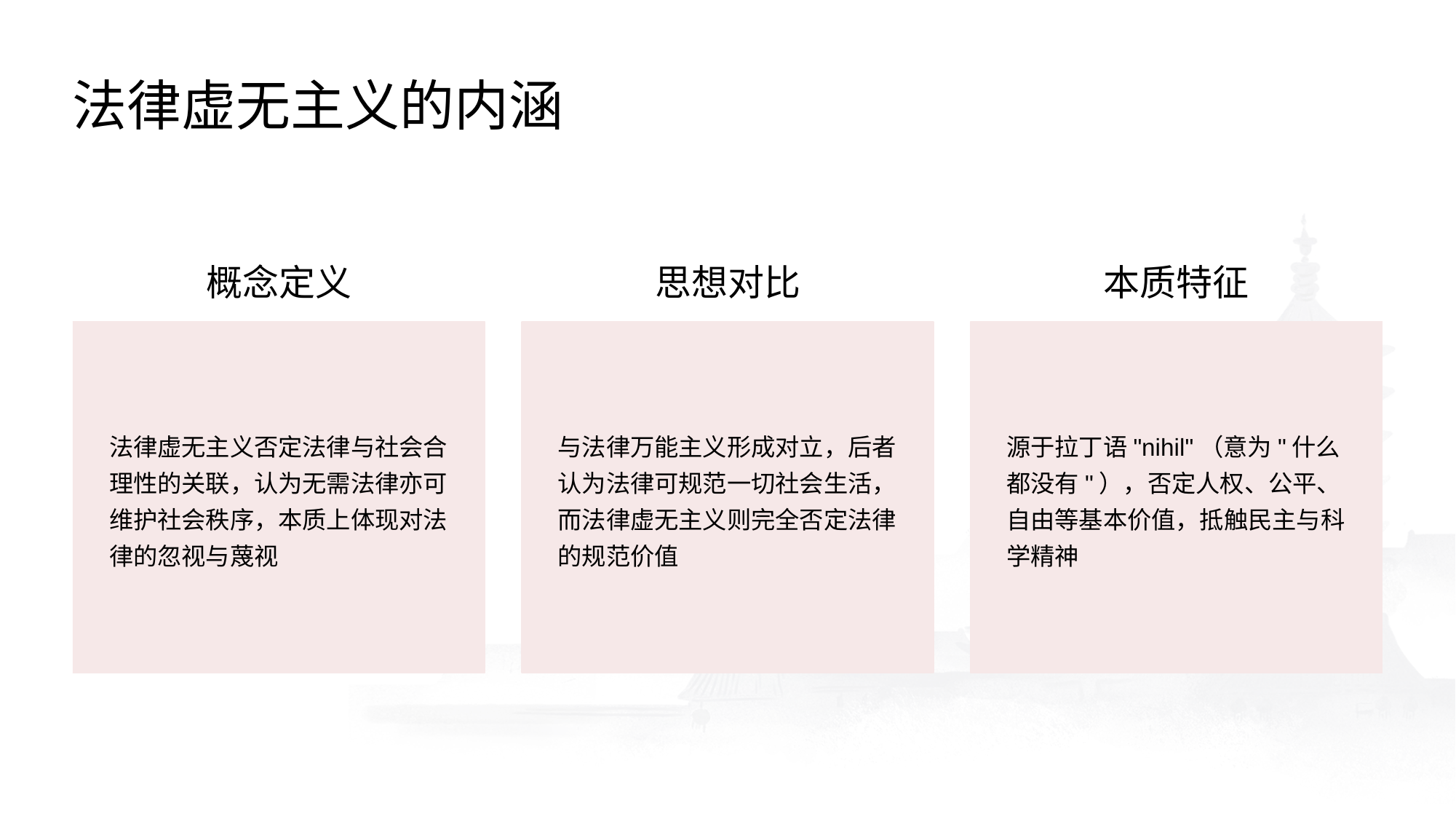

法律虚无主义的内涵
概念定义
思想对比
本质特征

法律虚无主义否定法律与社会合理性的关联，认为无需法律亦可维护社会秩序，本质上体现对法律的忽视与蔑视
与法律万能主义形成对立，后者认为法律可规范一切社会生活，而法律虚无主义则完全否定法律的规范价值
源于拉丁语"nihil"（意为"什么都没有"），否定人权、公平、自由等基本价值，抵触民主与科学精神